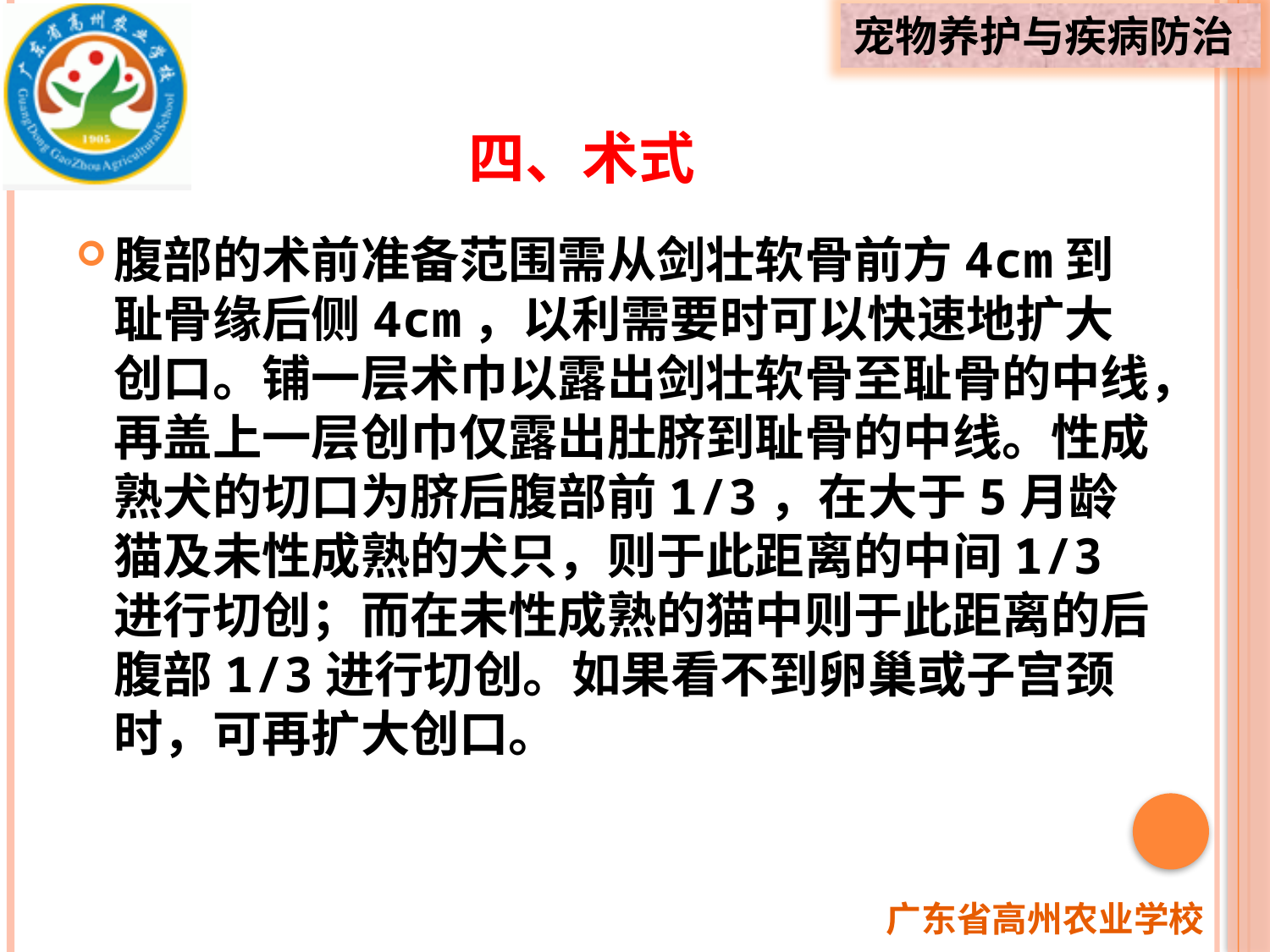

# 四、术式
腹部的术前准备范围需从剑壮软骨前方4cm到耻骨缘后侧4cm，以利需要时可以快速地扩大创口。铺一层术巾以露出剑壮软骨至耻骨的中线，再盖上一层创巾仅露出肚脐到耻骨的中线。性成熟犬的切口为脐后腹部前1/3，在大于5月龄猫及未性成熟的犬只，则于此距离的中间1/3进行切创；而在未性成熟的猫中则于此距离的后腹部1/3进行切创。如果看不到卵巢或子宫颈时，可再扩大创口。